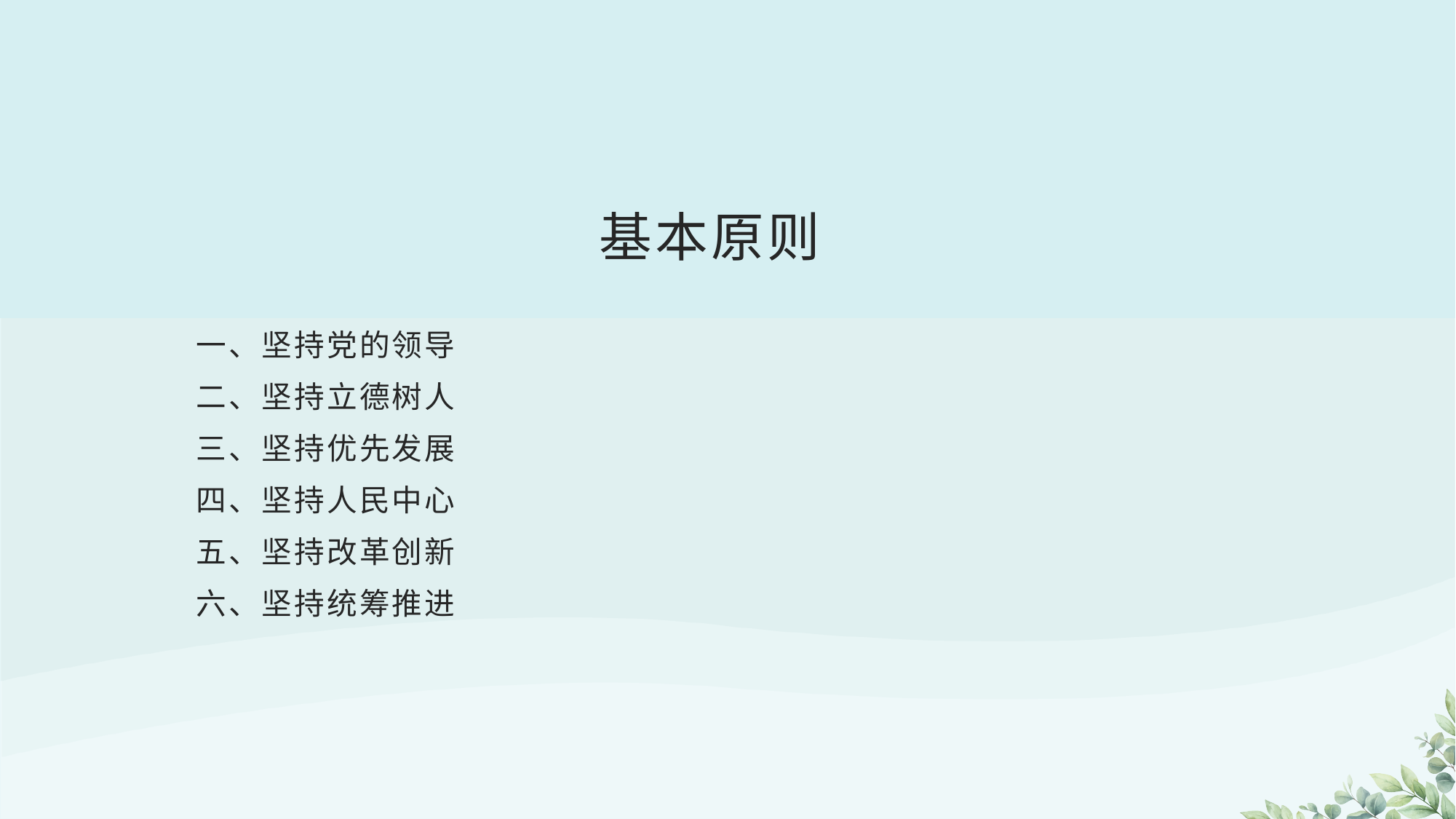

# 基本原则
一、坚持党的领导
二、坚持立德树人
三、坚持优先发展
四、坚持人民中心
五、坚持改革创新
六、坚持统筹推进